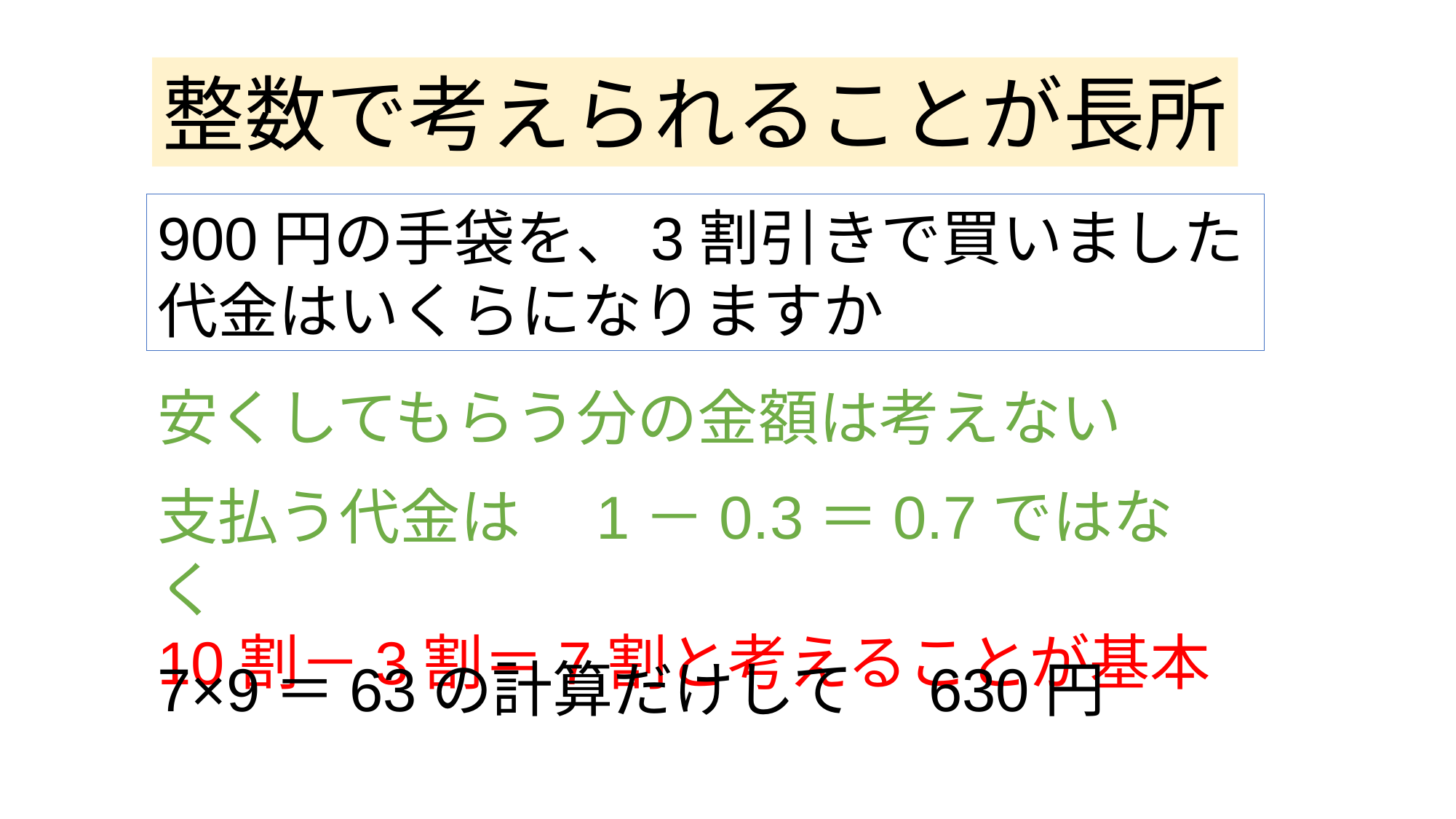

整数で考えられることが長所
900円の手袋を、3割引きで買いました
代金はいくらになりますか
安くしてもらう分の金額は考えない
支払う代金は　1－0.3＝0.7ではなく
10割－3割＝7割と考えることが基本
7×9＝63の計算だけして　630円